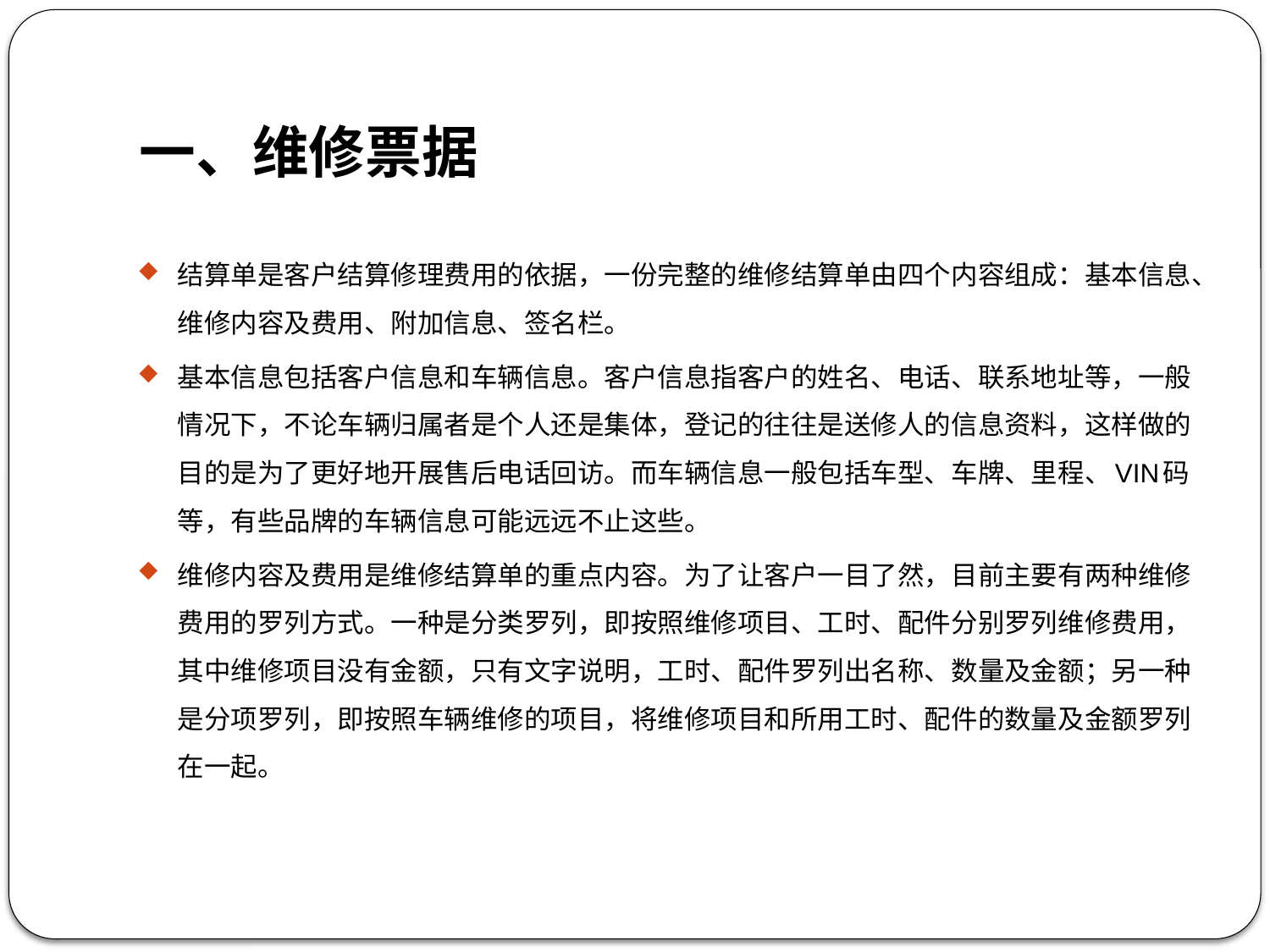

# 一、维修票据
结算单是客户结算修理费用的依据，一份完整的维修结算单由四个内容组成：基本信息、维修内容及费用、附加信息、签名栏。
基本信息包括客户信息和车辆信息。客户信息指客户的姓名、电话、联系地址等，一般情况下，不论车辆归属者是个人还是集体，登记的往往是送修人的信息资料，这样做的目的是为了更好地开展售后电话回访。而车辆信息一般包括车型、车牌、里程、VIN码等，有些品牌的车辆信息可能远远不止这些。
维修内容及费用是维修结算单的重点内容。为了让客户一目了然，目前主要有两种维修费用的罗列方式。一种是分类罗列，即按照维修项目、工时、配件分别罗列维修费用，其中维修项目没有金额，只有文字说明，工时、配件罗列出名称、数量及金额；另一种是分项罗列，即按照车辆维修的项目，将维修项目和所用工时、配件的数量及金额罗列在一起。